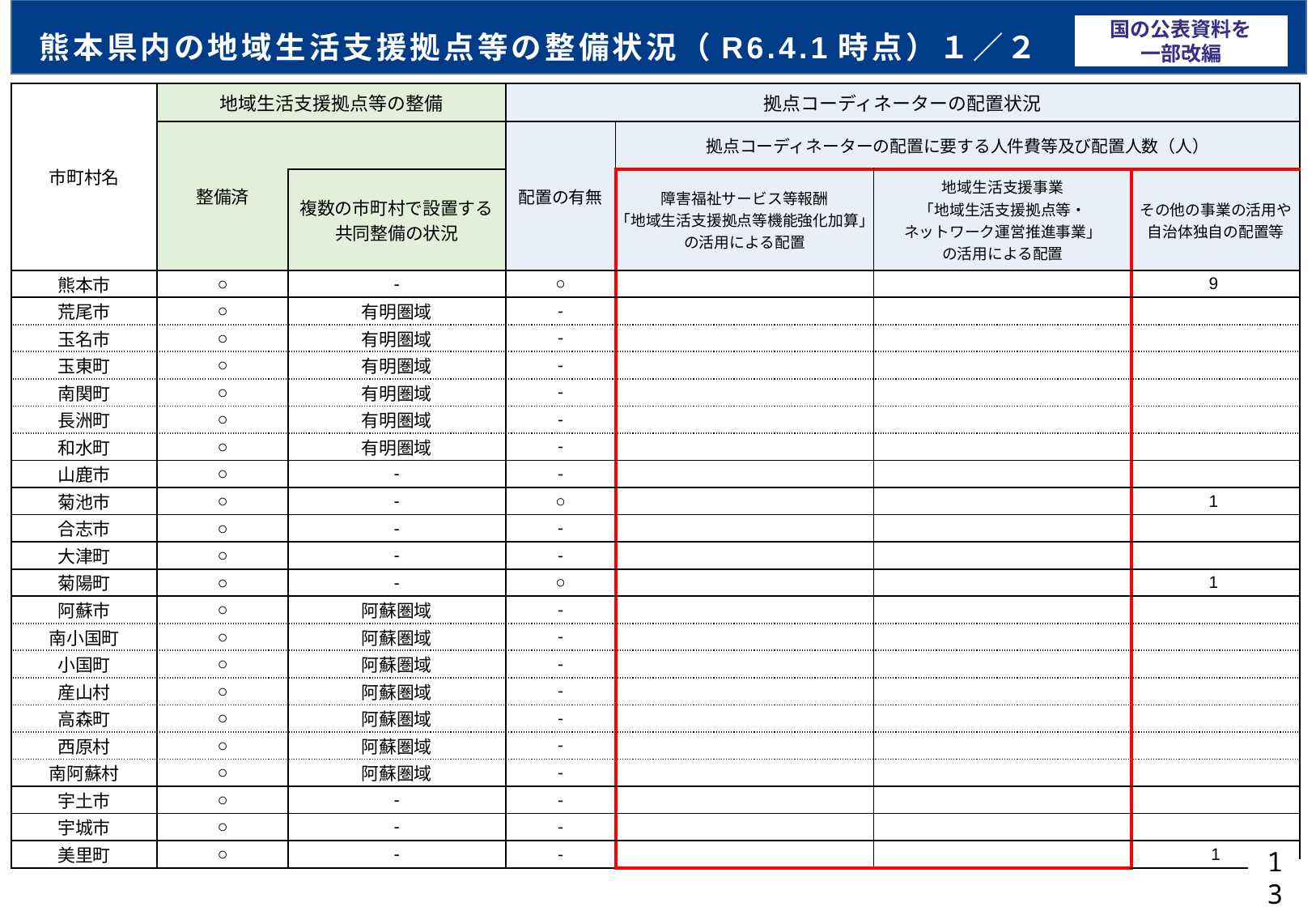

熊本県内の地域生活支援拠点等の整備状況（R6.4.1時点）１／２
国の公表資料を
一部改編
| 市町村名 | 地域生活支援拠点等の整備 |  | 拠点コーディネーターの配置状況 |  |  |  |
| --- | --- | --- | --- | --- | --- | --- |
|  | 整備済 |  | 配置の有無 | 拠点コーディネーターの配置に要する人件費等及び配置人数（人） |  |  |
|  |  | 複数の市町村で設置する 共同整備の状況 |  | 障害福祉サービス等報酬 「地域生活支援拠点等機能強化加算」の活用による配置 | 地域生活支援事業 「地域生活支援拠点等・ ネットワーク運営推進事業」 の活用による配置 | その他の事業の活用や 自治体独自の配置等 |
| 熊本市 | ○ | - | ○ |  |  | 9 |
| 荒尾市 | ○ | 有明圏域 | - |  |  |  |
| 玉名市 | ○ | 有明圏域 | - |  |  |  |
| 玉東町 | ○ | 有明圏域 | - |  |  |  |
| 南関町 | ○ | 有明圏域 | - |  |  |  |
| 長洲町 | ○ | 有明圏域 | - |  |  |  |
| 和水町 | ○ | 有明圏域 | - |  |  |  |
| 山鹿市 | ○ | - | - |  |  |  |
| 菊池市 | ○ | - | ○ |  |  | 1 |
| 合志市 | ○ | - | - |  |  |  |
| 大津町 | ○ | - | - |  |  |  |
| 菊陽町 | ○ | - | ○ |  |  | 1 |
| 阿蘇市 | ○ | 阿蘇圏域 | - |  |  |  |
| 南小国町 | ○ | 阿蘇圏域 | - |  |  |  |
| 小国町 | ○ | 阿蘇圏域 | - |  |  |  |
| 産山村 | ○ | 阿蘇圏域 | - |  |  |  |
| 高森町 | ○ | 阿蘇圏域 | - |  |  |  |
| 西原村 | ○ | 阿蘇圏域 | - |  |  |  |
| 南阿蘇村 | ○ | 阿蘇圏域 | - |  |  |  |
| 宇土市 | ○ | - | - |  |  |  |
| 宇城市 | ○ | - | - |  |  |  |
| 美里町 | ○ | - | - |  |  | 1 |
13